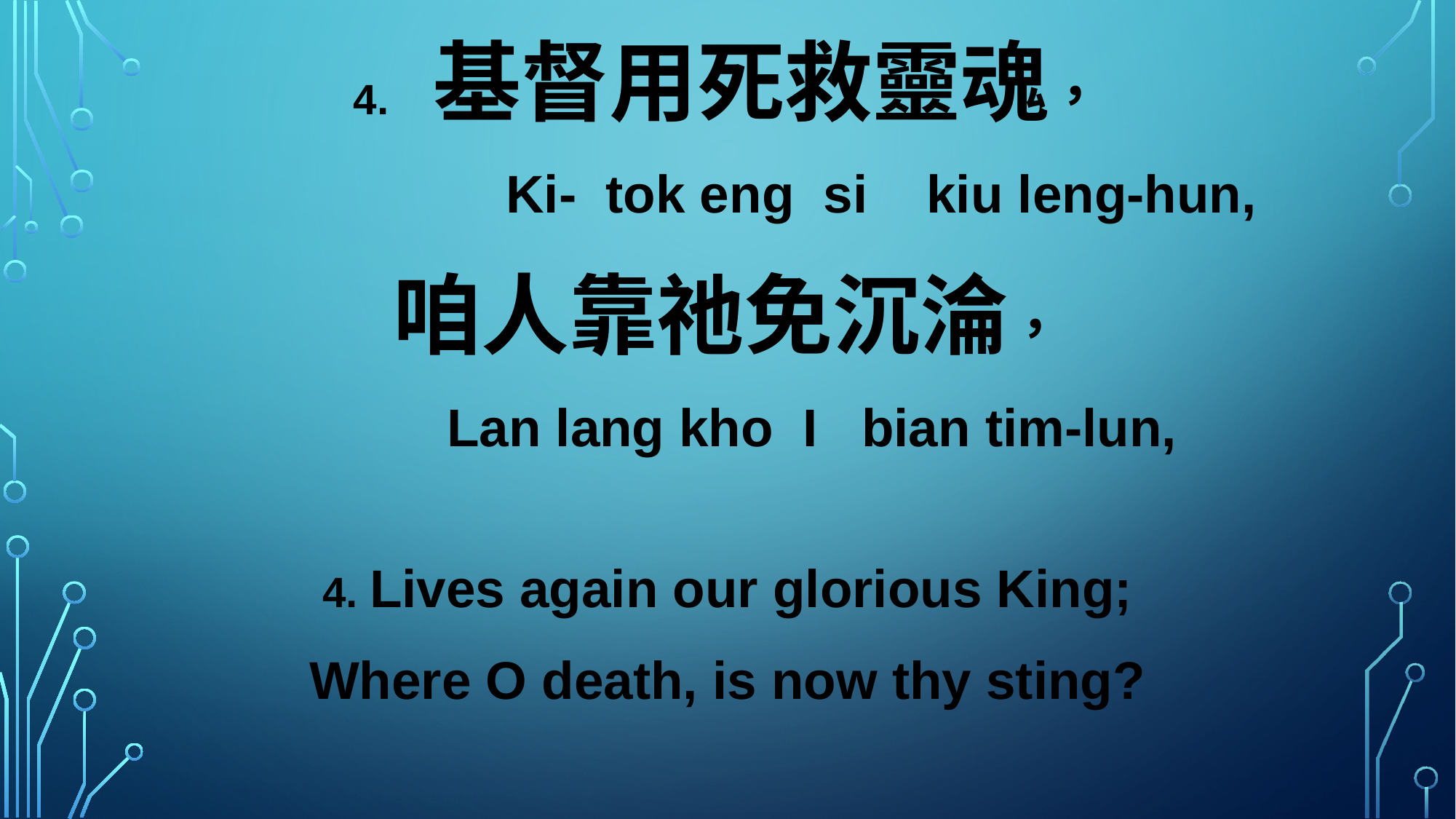

4. 基督用死救靈魂，
                        Ki-  tok eng  si    kiu leng-hun,
咱人靠祂免沉淪，
                    Lan lang kho  I   bian tim-lun,

4. Lives again our glorious King;
Where O death, is now thy sting?